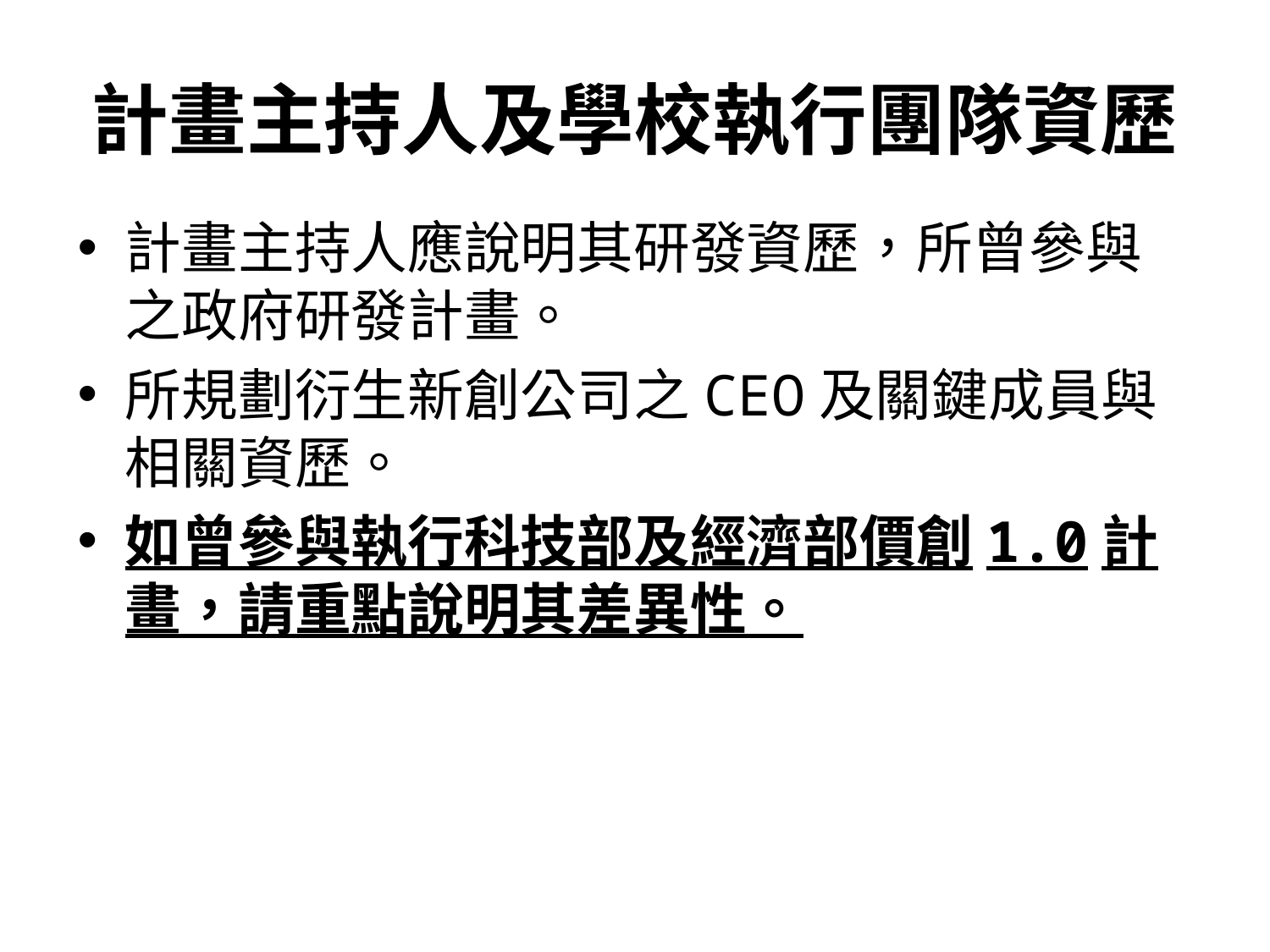

# 計畫主持人及學校執行團隊資歷
計畫主持人應說明其研發資歷，所曾參與之政府研發計畫。
所規劃衍生新創公司之CEO及關鍵成員與相關資歷。
如曾參與執行科技部及經濟部價創1.0計畫，請重點說明其差異性。